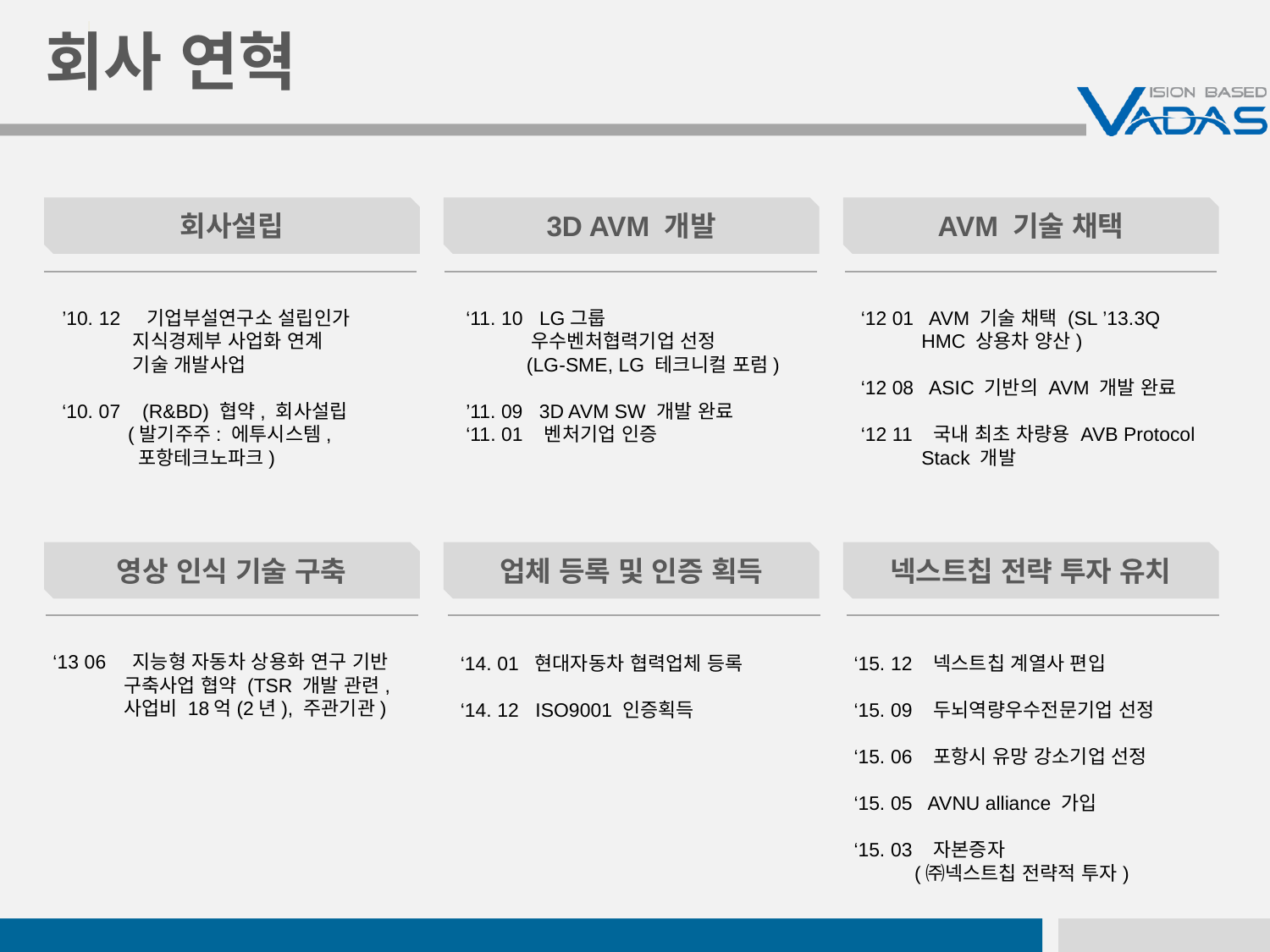

회사 연혁
회사설립
3D AVM 개발
AVM 기술 채택
 ’10. 12    기업부설연구소 설립인가
             지식경제부 사업화 연계
             기술 개발사업

 ‘10. 07    (R&BD) 협약, 회사설립
             (발기주주: 에투시스템,
              포항테크노파크)
 ‘11. 10   LG그룹
            우수벤처협력기업 선정
            (LG-SME, LG 테크니컬 포럼)

 ’11. 09   3D AVM SW 개발 완료
 ‘11. 01   벤처기업 인증
‘12 01   AVM 기술 채택 (SL ’13.3Q
           HMC 상용차 양산)

‘12 08   ASIC 기반의 AVM 개발 완료

‘12 11   국내 최초 차량용 AVB Protocol
           Stack 개발
영상 인식 기술 구축
업체 등록 및 인증 획득
넥스트칩 전략 투자 유치
‘13 06    지능형 자동차 상용화 연구 기반
            구축사업 협약 (TSR 개발 관련,
            사업비 18억(2년), 주관기관)

‘14. 01  현대자동차 협력업체 등록

‘14. 12   ISO9001 인증획득

‘15. 12   넥스트칩 계열사 편입

‘15. 09   두뇌역량우수전문기업 선정

‘15. 06   포항시 유망 강소기업 선정

‘15. 05   AVNU alliance 가입

‘15. 03   자본증자
           (㈜넥스트칩 전략적 투자)